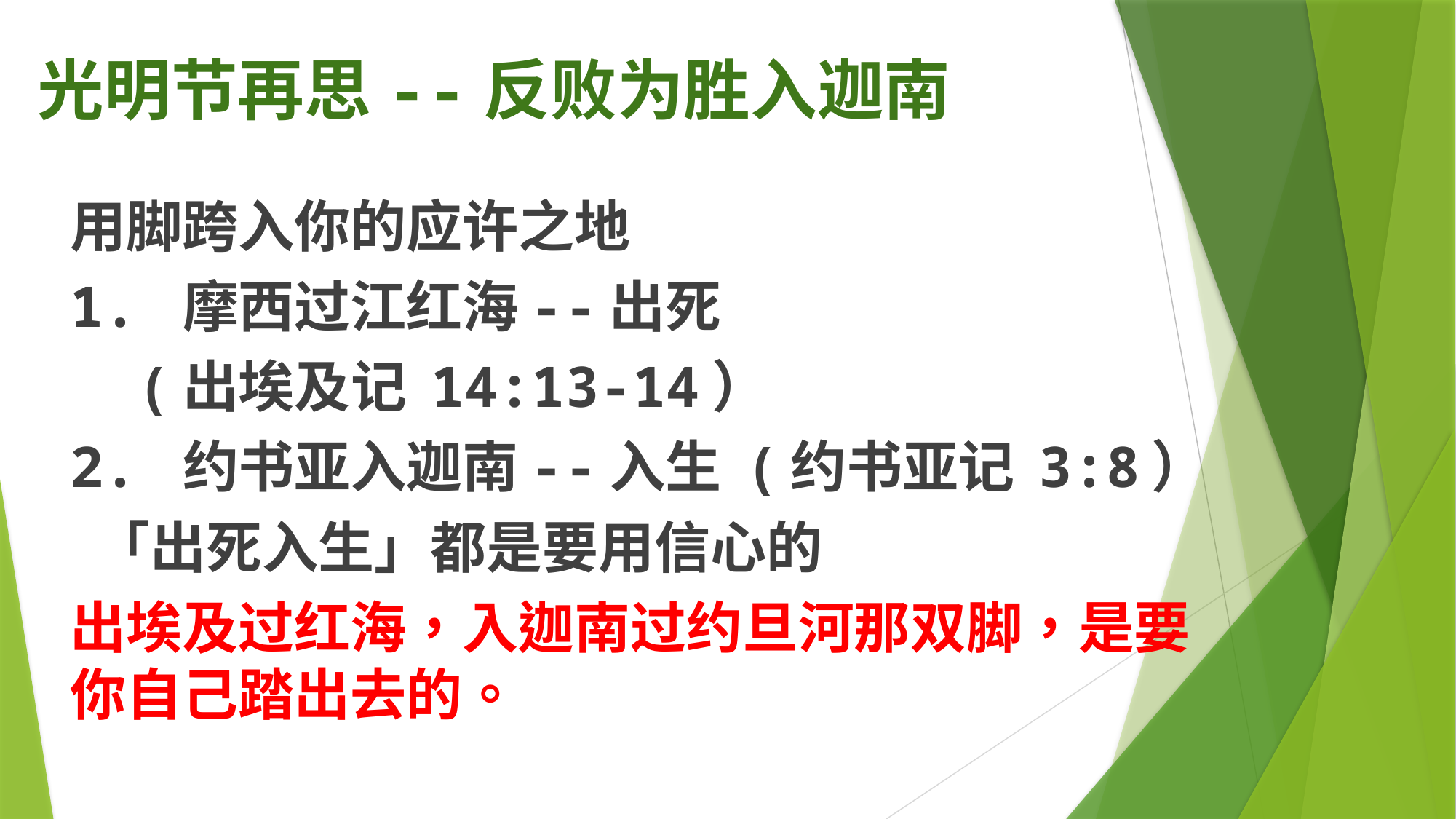

# 光明节再思--反败为胜入迦南
用脚跨入你的应许之地
1. 摩西过江红海--出死
  (出埃及记 14:13-14）
2. 约书亚入迦南--入生 (约书亚记 3:8）
 「出死入生」都是要用信心的
出埃及过红海，入迦南过约旦河那双脚，是要你自己踏出去的。